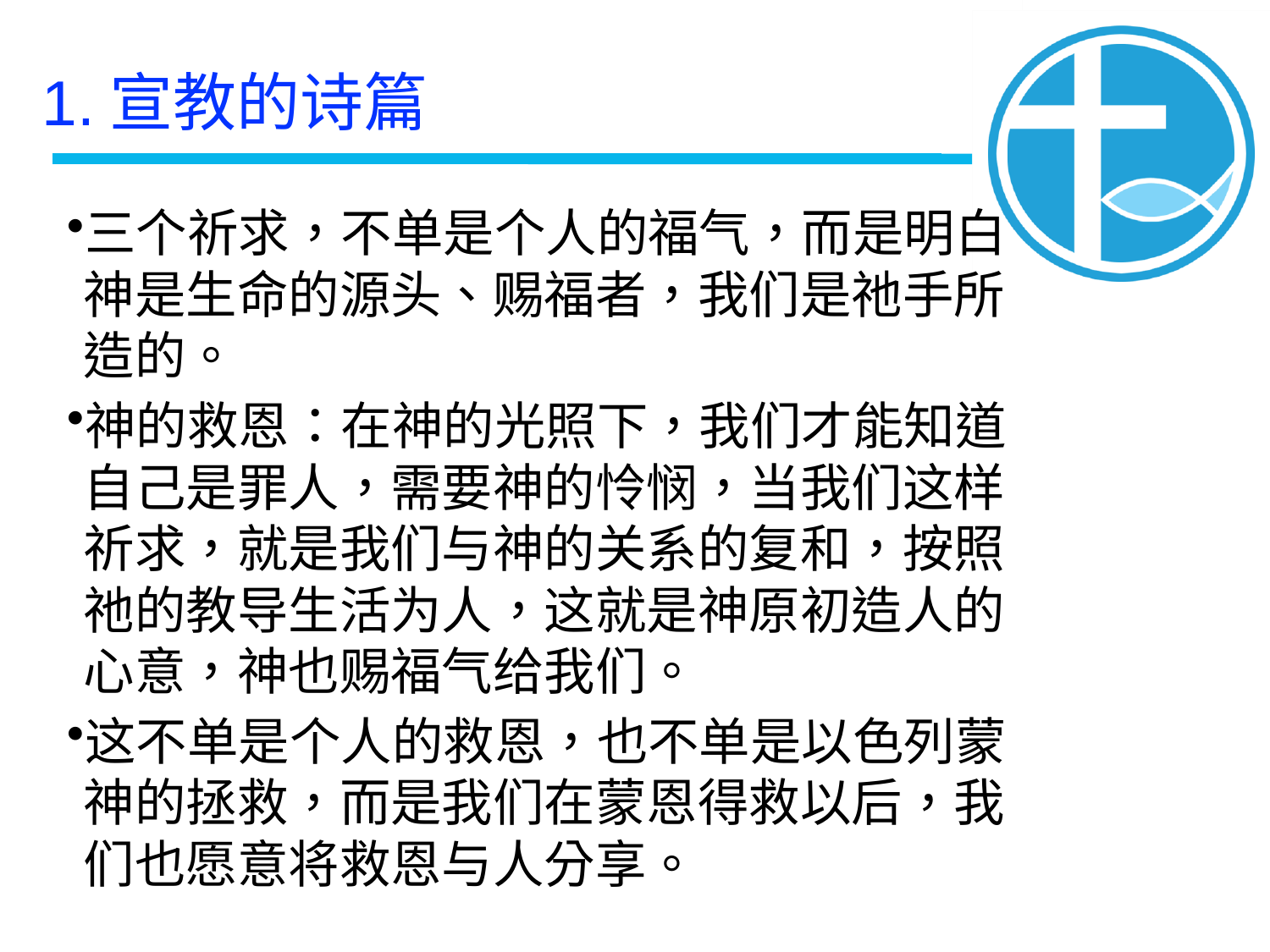

1.宣教的诗篇
三个祈求，不单是个人的福气，而是明白神是生命的源头、赐福者，我们是祂手所造的。
神的救恩：在神的光照下，我们才能知道自己是罪人，需要神的怜悯，当我们这样祈求，就是我们与神的关系的复和，按照祂的教导生活为人，这就是神原初造人的心意，神也赐福气给我们。
这不单是个人的救恩，也不单是以色列蒙神的拯救，而是我们在蒙恩得救以后，我们也愿意将救恩与人分享。